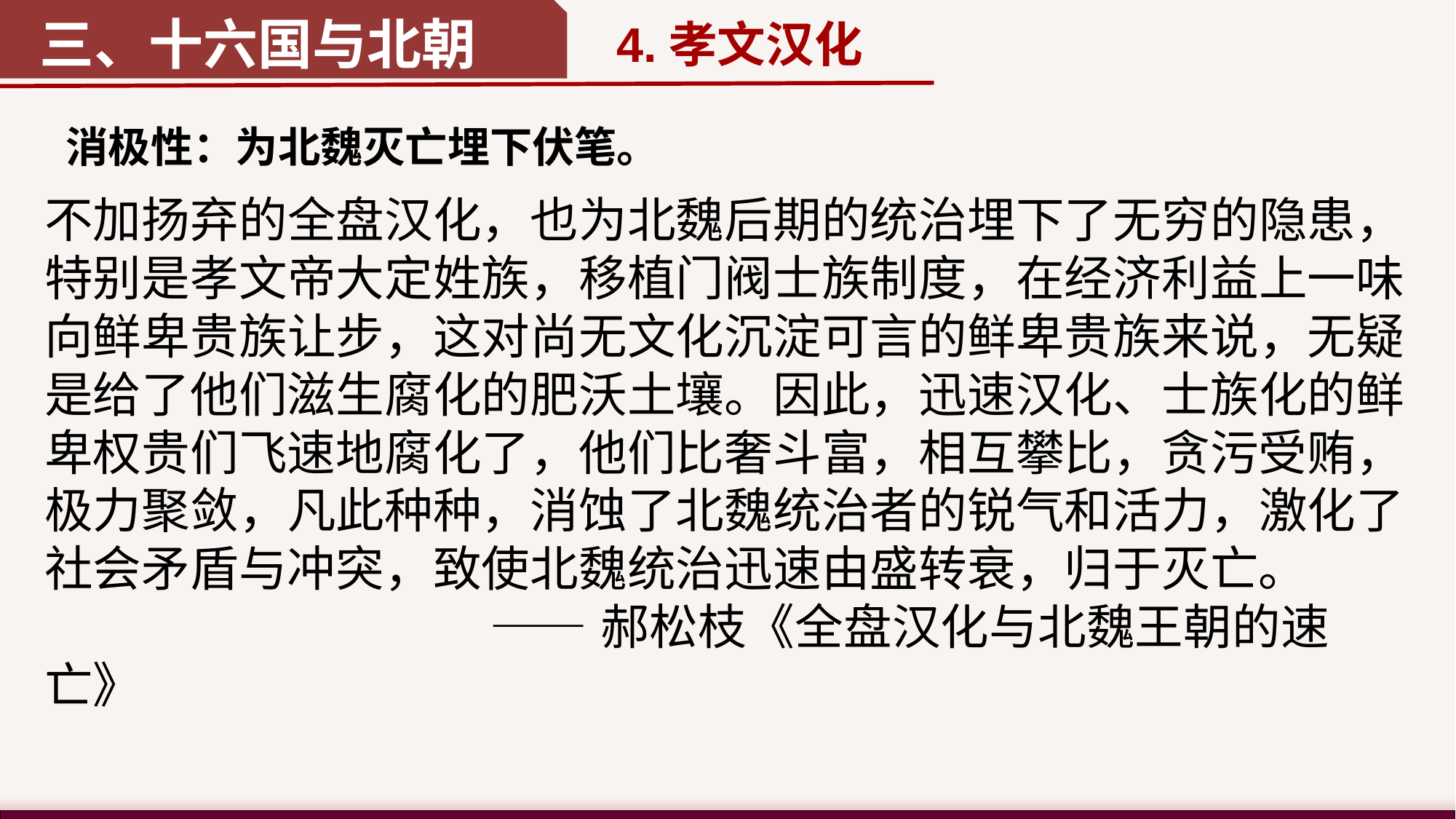

三、十六国与北朝
4.孝文汉化
消极性：为北魏灭亡埋下伏笔。
不加扬弃的全盘汉化，也为北魏后期的统治埋下了无穷的隐患，特别是孝文帝大定姓族，移植门阀士族制度，在经济利益上一味向鲜卑贵族让步，这对尚无文化沉淀可言的鲜卑贵族来说，无疑是给了他们滋生腐化的肥沃土壤。因此，迅速汉化、士族化的鲜卑权贵们飞速地腐化了，他们比奢斗富，相互攀比，贪污受贿，极力聚敛，凡此种种，消蚀了北魏统治者的锐气和活力，激化了社会矛盾与冲突，致使北魏统治迅速由盛转衰，归于灭亡。
                                         ——郝松枝《全盘汉化与北魏王朝的速亡》